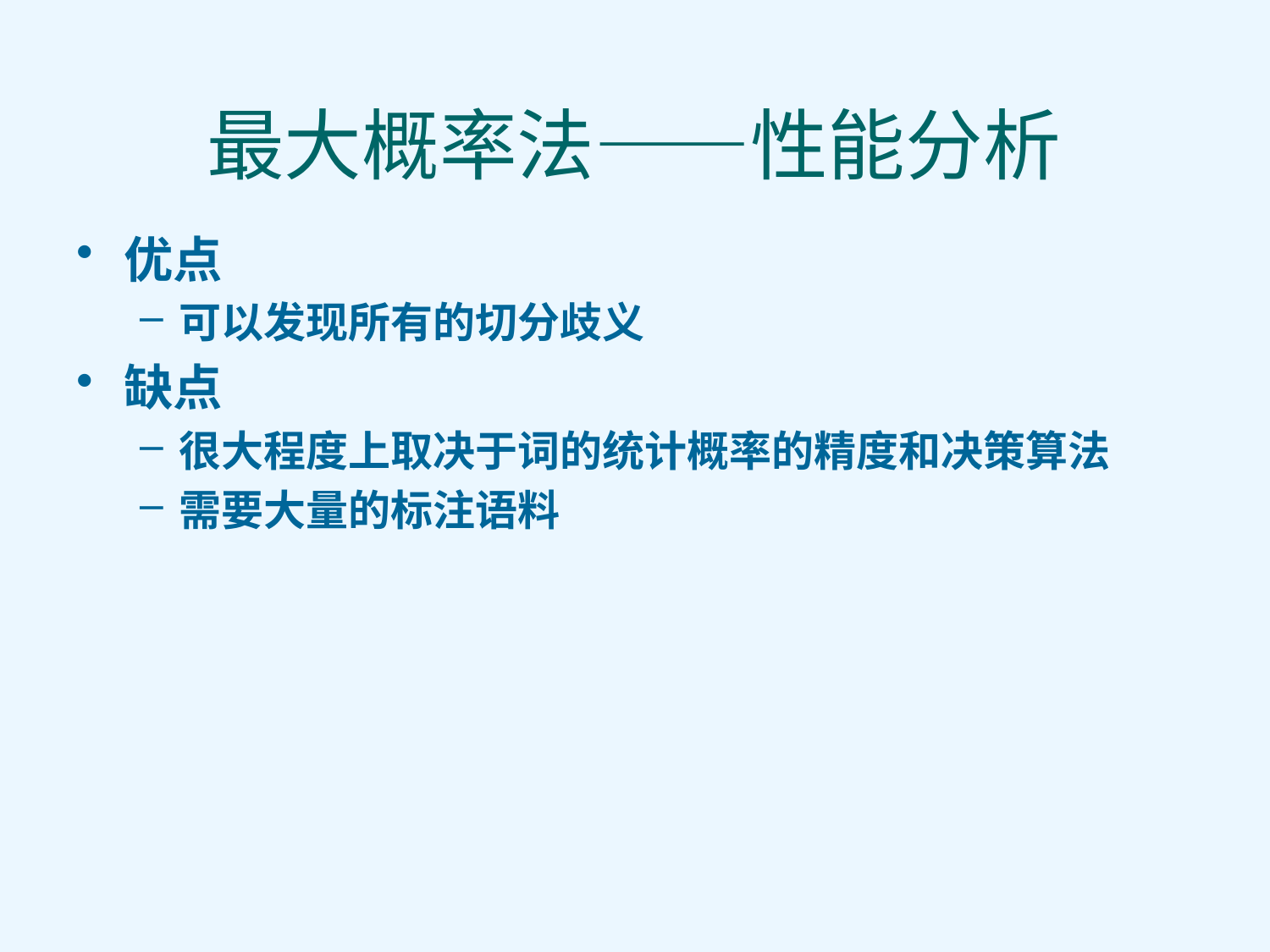

# 最大概率法——性能分析
优点
可以发现所有的切分歧义
缺点
很大程度上取决于词的统计概率的精度和决策算法
需要大量的标注语料